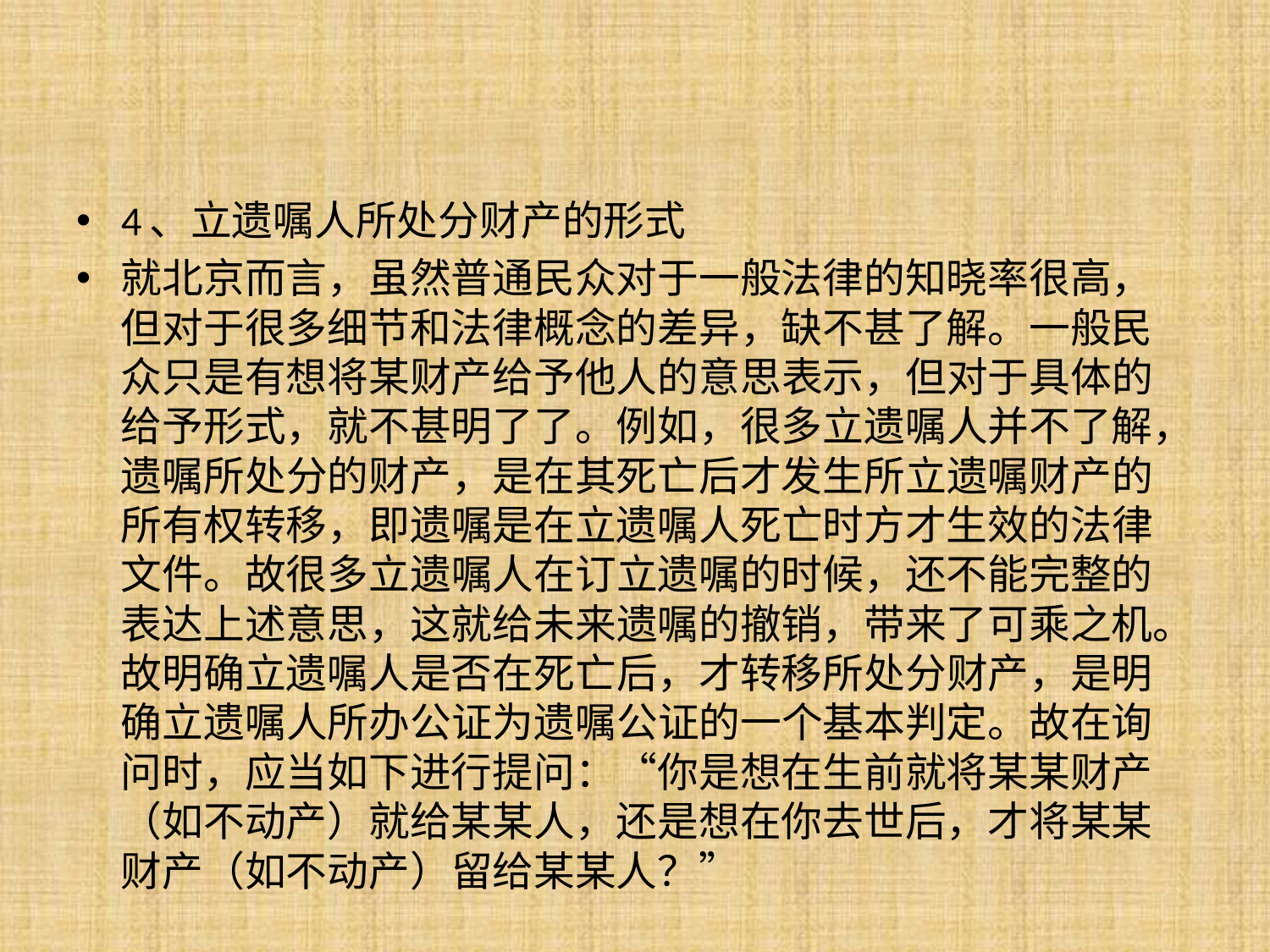

#
4、立遗嘱人所处分财产的形式
就北京而言，虽然普通民众对于一般法律的知晓率很高，但对于很多细节和法律概念的差异，缺不甚了解。一般民众只是有想将某财产给予他人的意思表示，但对于具体的给予形式，就不甚明了了。例如，很多立遗嘱人并不了解，遗嘱所处分的财产，是在其死亡后才发生所立遗嘱财产的所有权转移，即遗嘱是在立遗嘱人死亡时方才生效的法律文件。故很多立遗嘱人在订立遗嘱的时候，还不能完整的表达上述意思，这就给未来遗嘱的撤销，带来了可乘之机。故明确立遗嘱人是否在死亡后，才转移所处分财产，是明确立遗嘱人所办公证为遗嘱公证的一个基本判定。故在询问时，应当如下进行提问：“你是想在生前就将某某财产（如不动产）就给某某人，还是想在你去世后，才将某某财产（如不动产）留给某某人？”